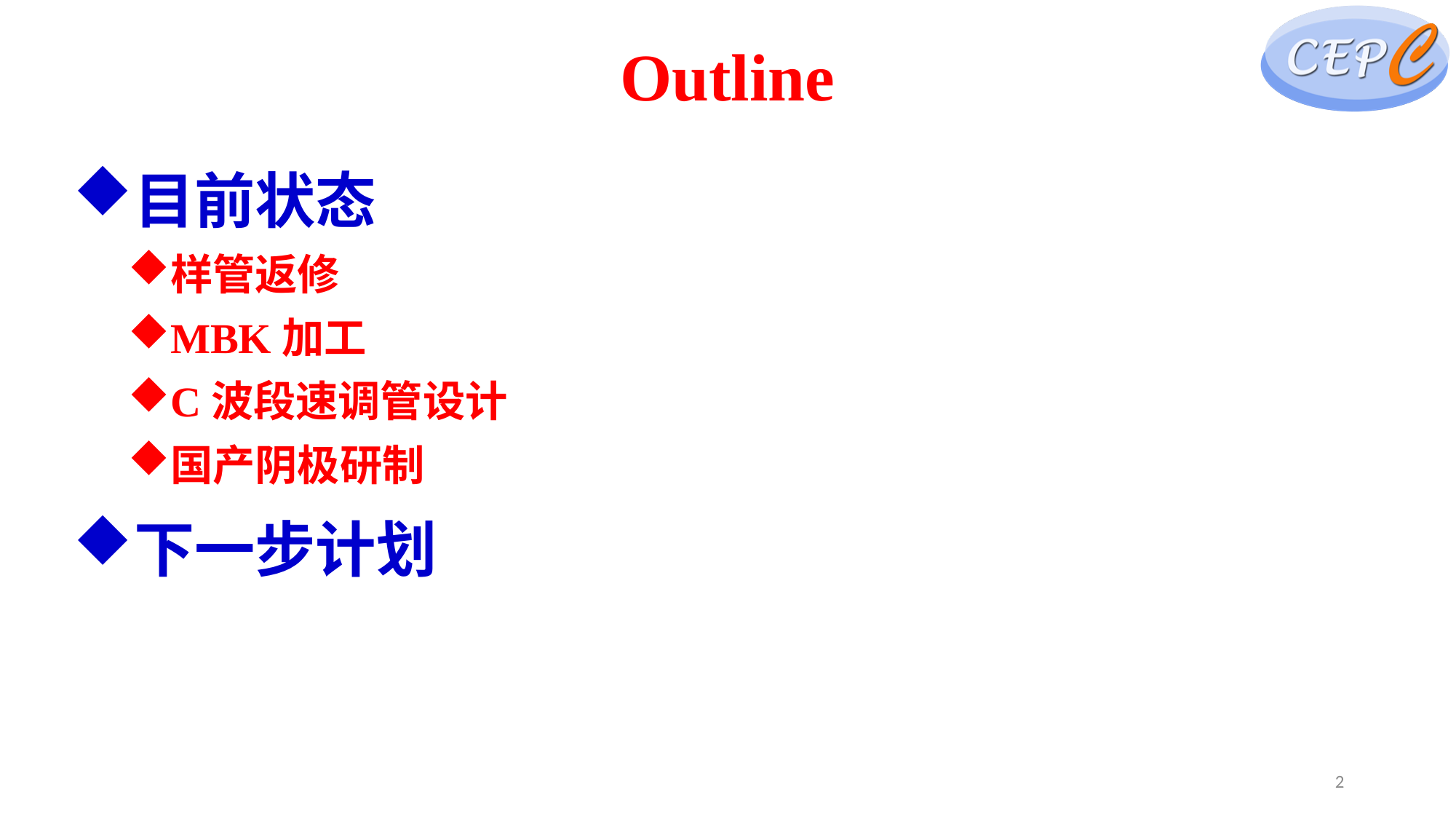

# Outline
目前状态
样管返修
MBK加工
C波段速调管设计
国产阴极研制
下一步计划
2